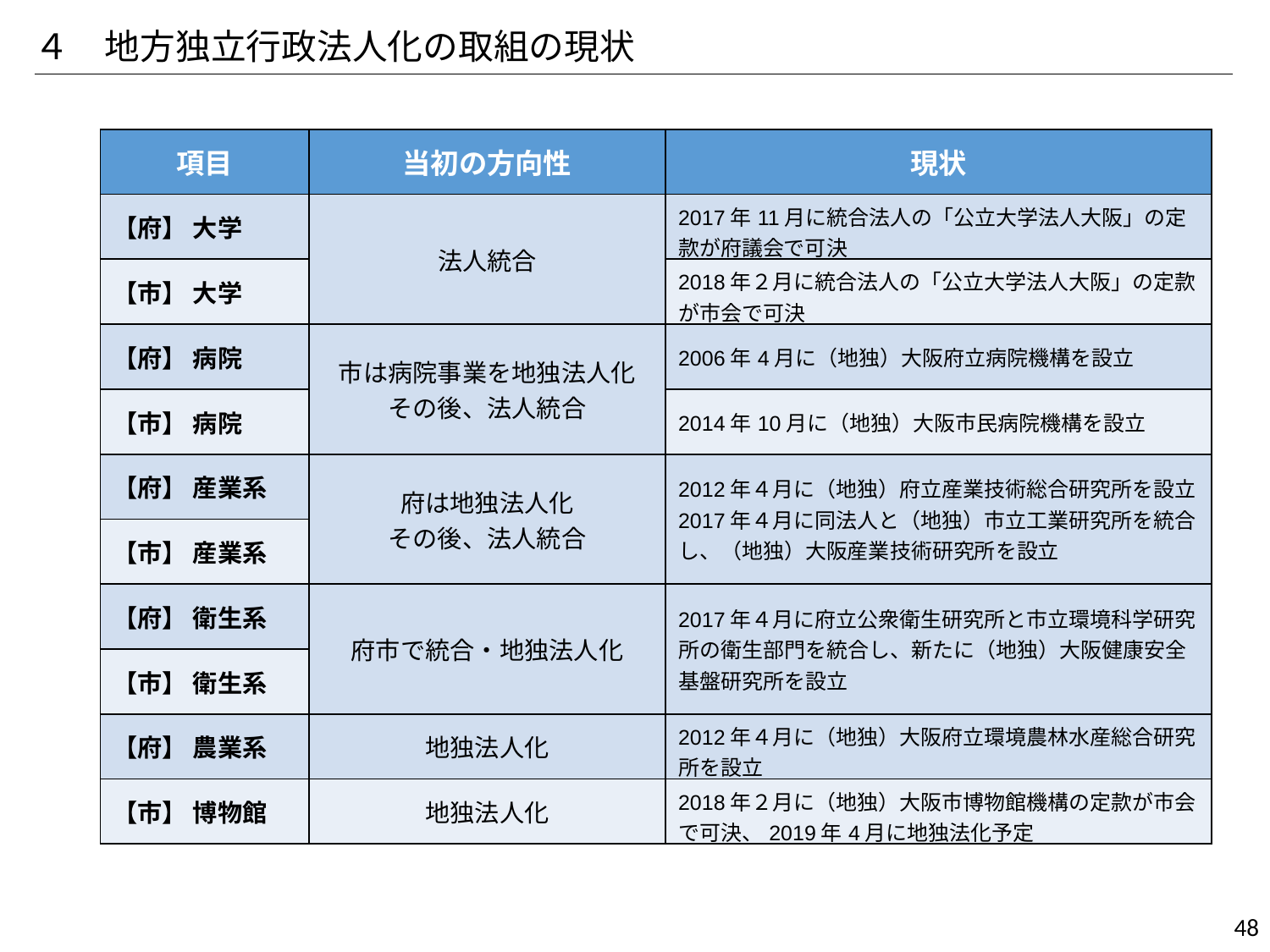

４　地方独立行政法人化の取組の現状
| 項目 | 当初の方向性 | 現状 |
| --- | --- | --- |
| 【府】 大学 | 法人統合 | 2017年11月に統合法人の「公立大学法人大阪」の定款が府議会で可決 |
| 【市】 大学 |  | 2018年２月に統合法人の「公立大学法人大阪」の定款が市会で可決 |
| 【府】 病院 | 市は病院事業を地独法人化 その後、法人統合 | 2006年4月に（地独）大阪府立病院機構を設立 |
| 【市】 病院 |  | 2014年10月に（地独）大阪市民病院機構を設立 |
| 【府】 産業系 | 府は地独法人化 その後、法人統合 | 2012年４月に（地独）府立産業技術総合研究所を設立 2017年４月に同法人と（地独）市立工業研究所を統合し、（地独）大阪産業技術研究所を設立 |
| 【市】 産業系 |  |  |
| 【府】 衛生系 | 府市で統合・地独法人化 | 2017年４月に府立公衆衛生研究所と市立環境科学研究所の衛生部門を統合し、新たに（地独）大阪健康安全基盤研究所を設立 |
| 【市】 衛生系 |  |  |
| 【府】 農業系 | 地独法人化 | 2012年４月に（地独）大阪府立環境農林水産総合研究所を設立 |
| 【市】 博物館 | 地独法人化 | 2018年２月に（地独）大阪市博物館機構の定款が市会で可決、2019年4月に地独法化予定 |
48